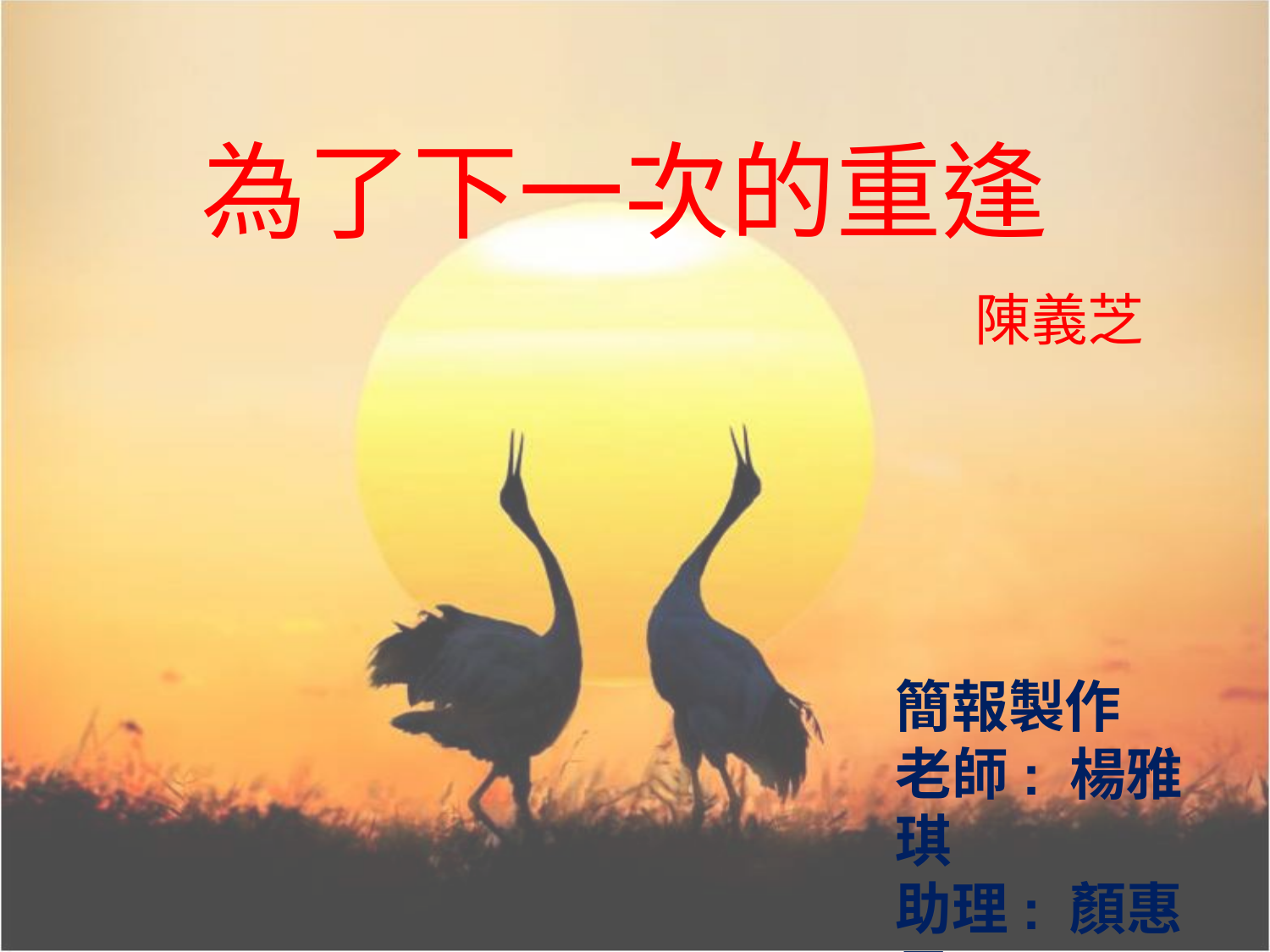

為了下一次的重逢
陳義芝
簡報製作
老師: 楊雅琪
助理: 顏惠君